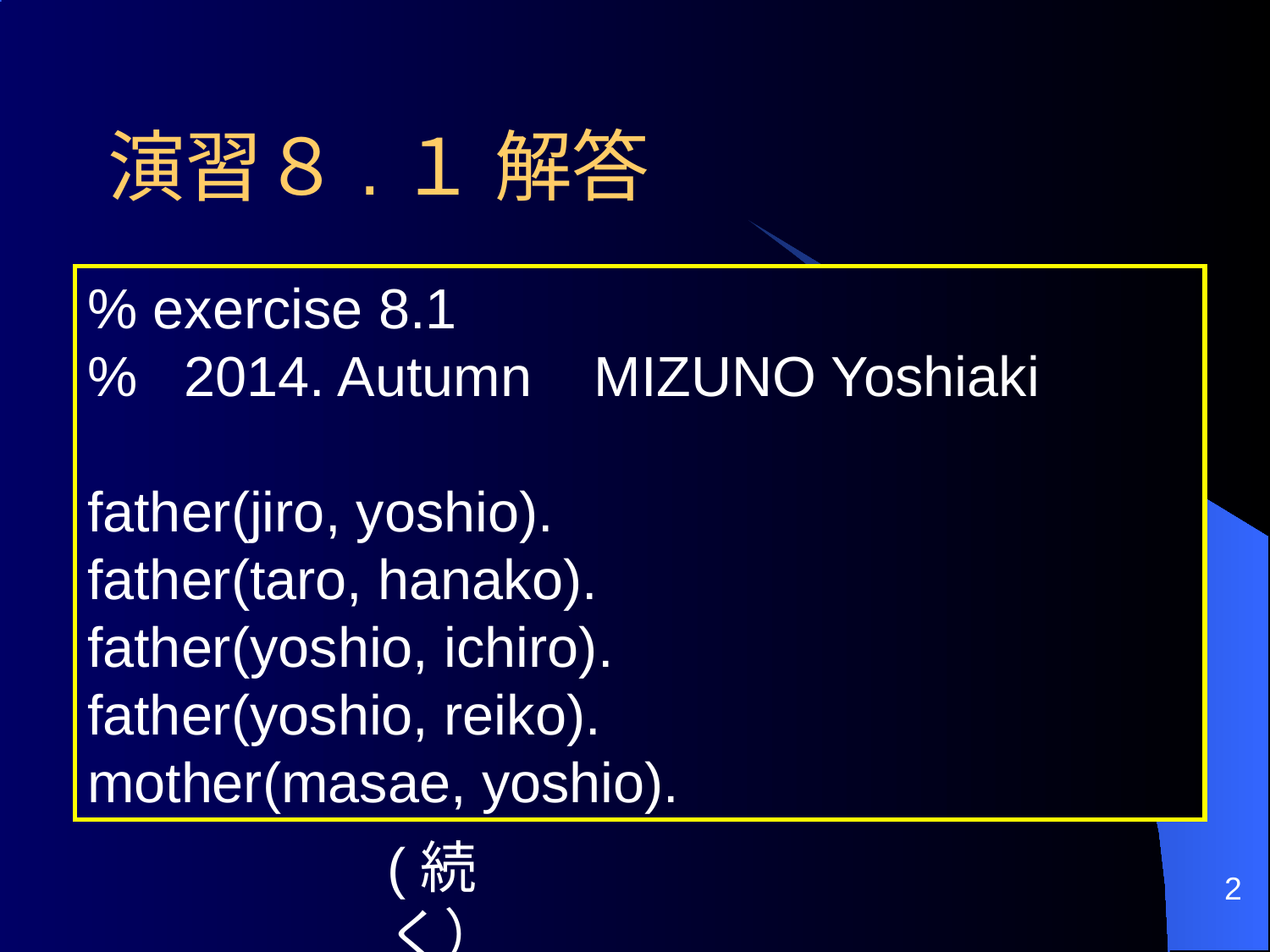

演習８.１ 解答
% exercise 8.1
%   2014. Autumn    MIZUNO Yoshiaki

father(jiro, yoshio).
father(taro, hanako).
father(yoshio, ichiro).
father(yoshio, reiko).
mother(masae, yoshio).
(続く）
2